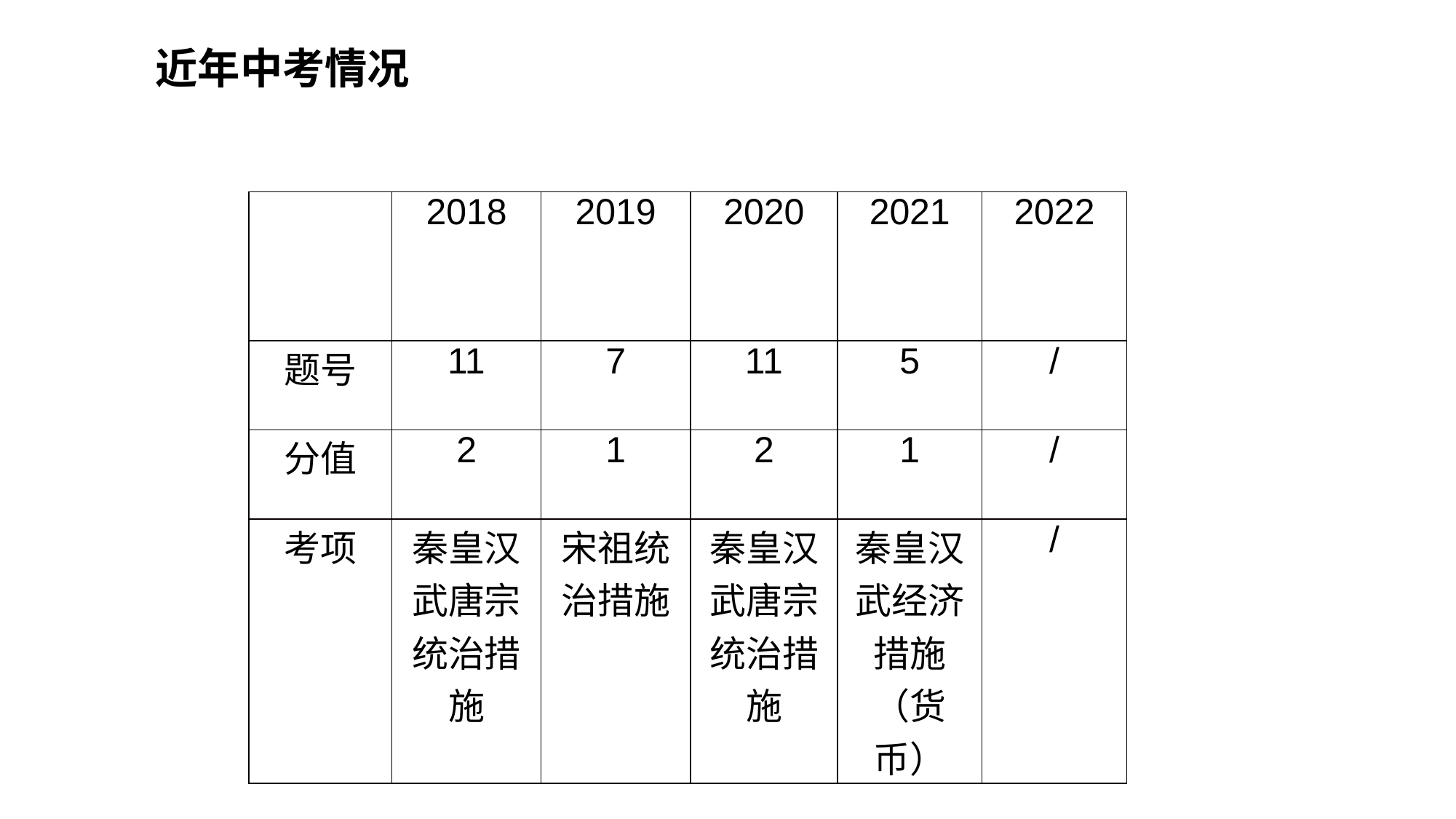

近年中考情况
|  | 2018 | 2019 | 2020 | 2021 | 2022 |
| --- | --- | --- | --- | --- | --- |
| 题号 | 11 | 7 | 11 | 5 | / |
| 分值 | 2 | 1 | 2 | 1 | / |
| 考项 | 秦皇汉武唐宗统治措施 | 宋祖统治措施 | 秦皇汉武唐宗统治措施 | 秦皇汉武经济措施（货币） | / |